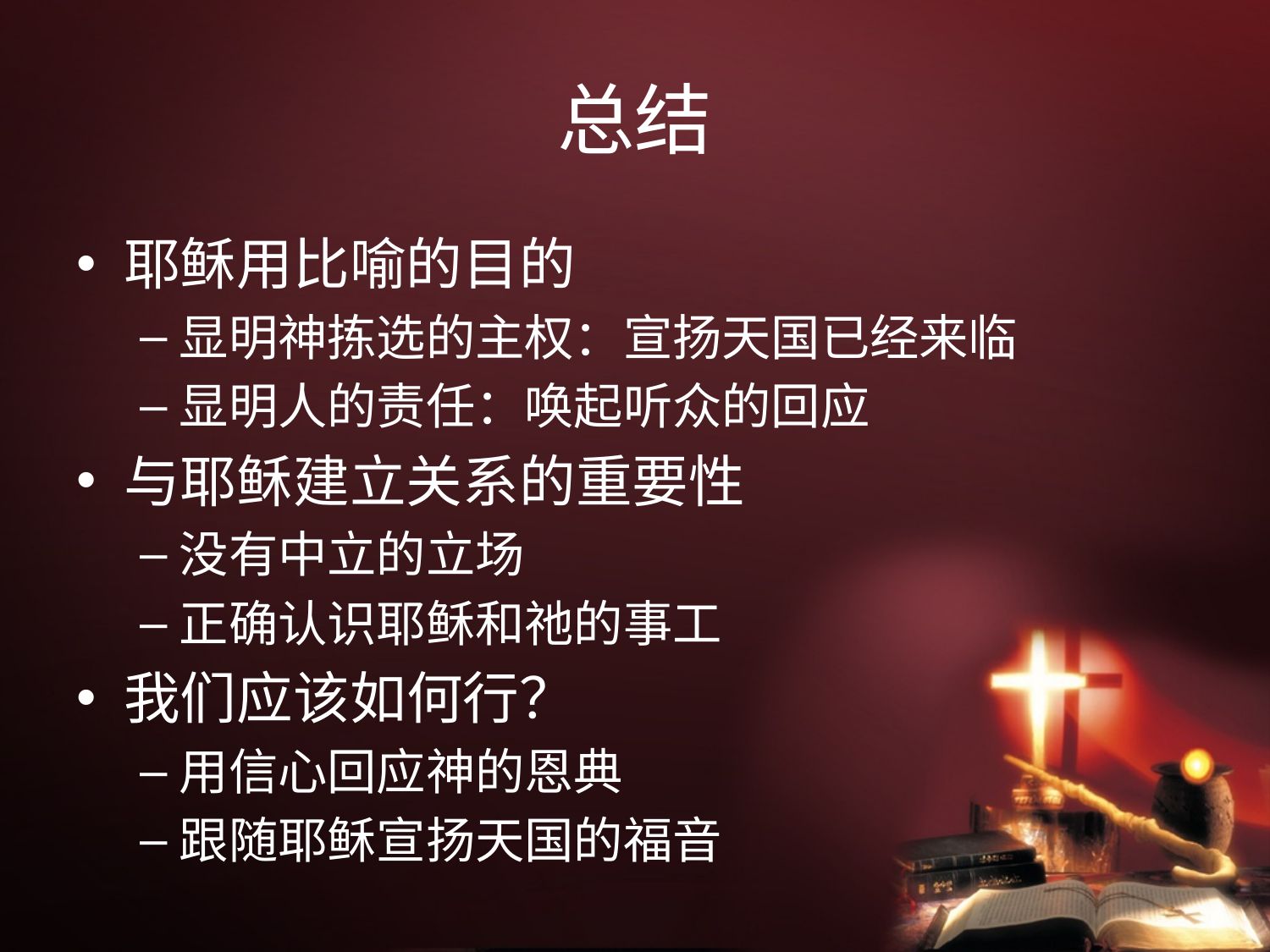

# 总结
耶稣用比喻的目的
显明神拣选的主权：宣扬天国已经来临
显明人的责任：唤起听众的回应
与耶稣建立关系的重要性
没有中立的立场
正确认识耶稣和祂的事工
我们应该如何行？
用信心回应神的恩典
跟随耶稣宣扬天国的福音